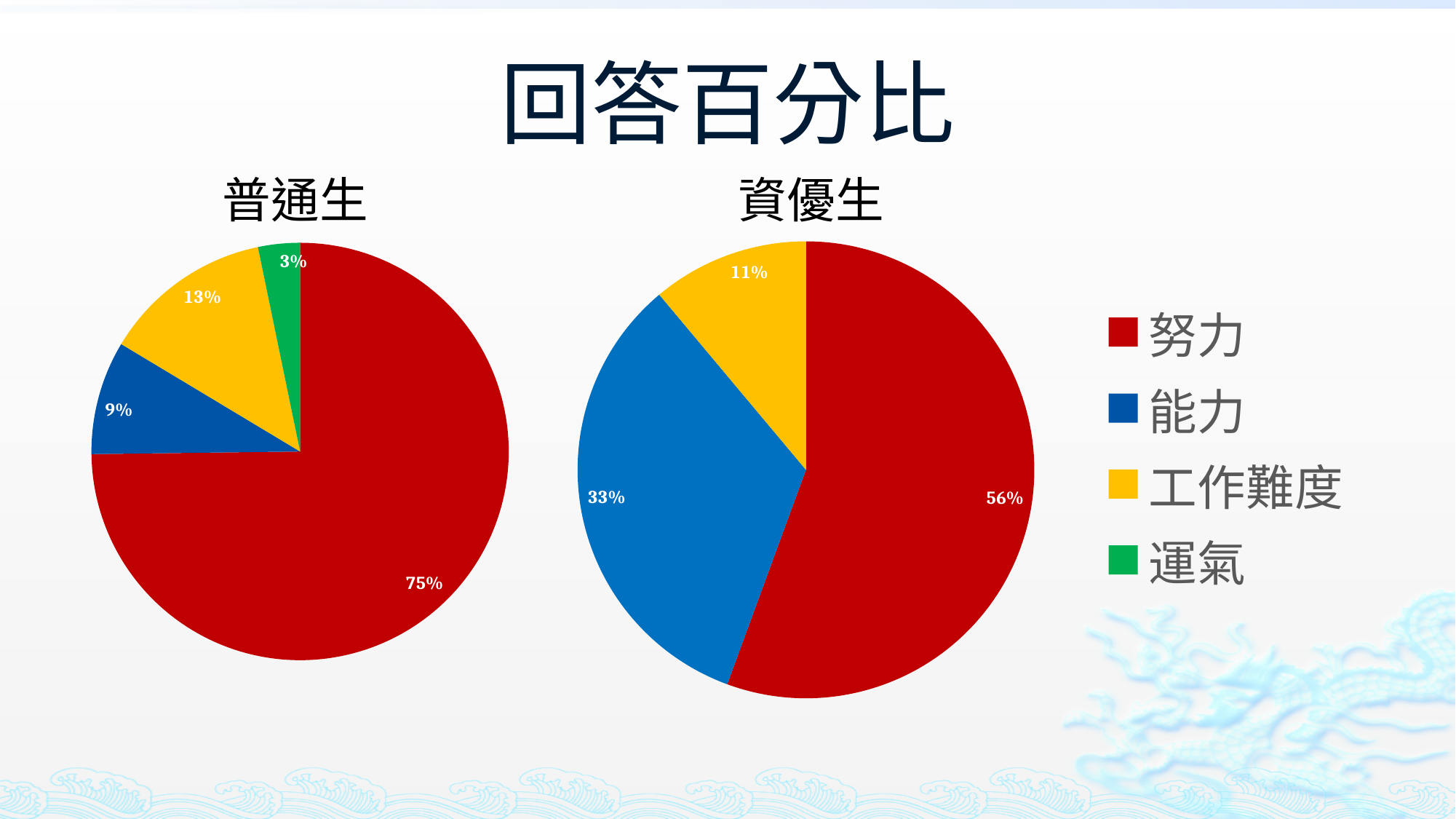

# 回答百分比
普通生
資優生

### Chart

| Category | 銷售 |
|---|---|
| 努力 | 73.9 |
| 能力 | 8.7 |
| 工作難度 | 13.0 |
| 運氣 | 3.2 |

### Chart

| Category | 銷售 |
|---|---|
| 努力 | 55.6 |
| 能力 | 33.3 |
| 工作難度 | 11.1 |
| 運氣 | 0.0 |